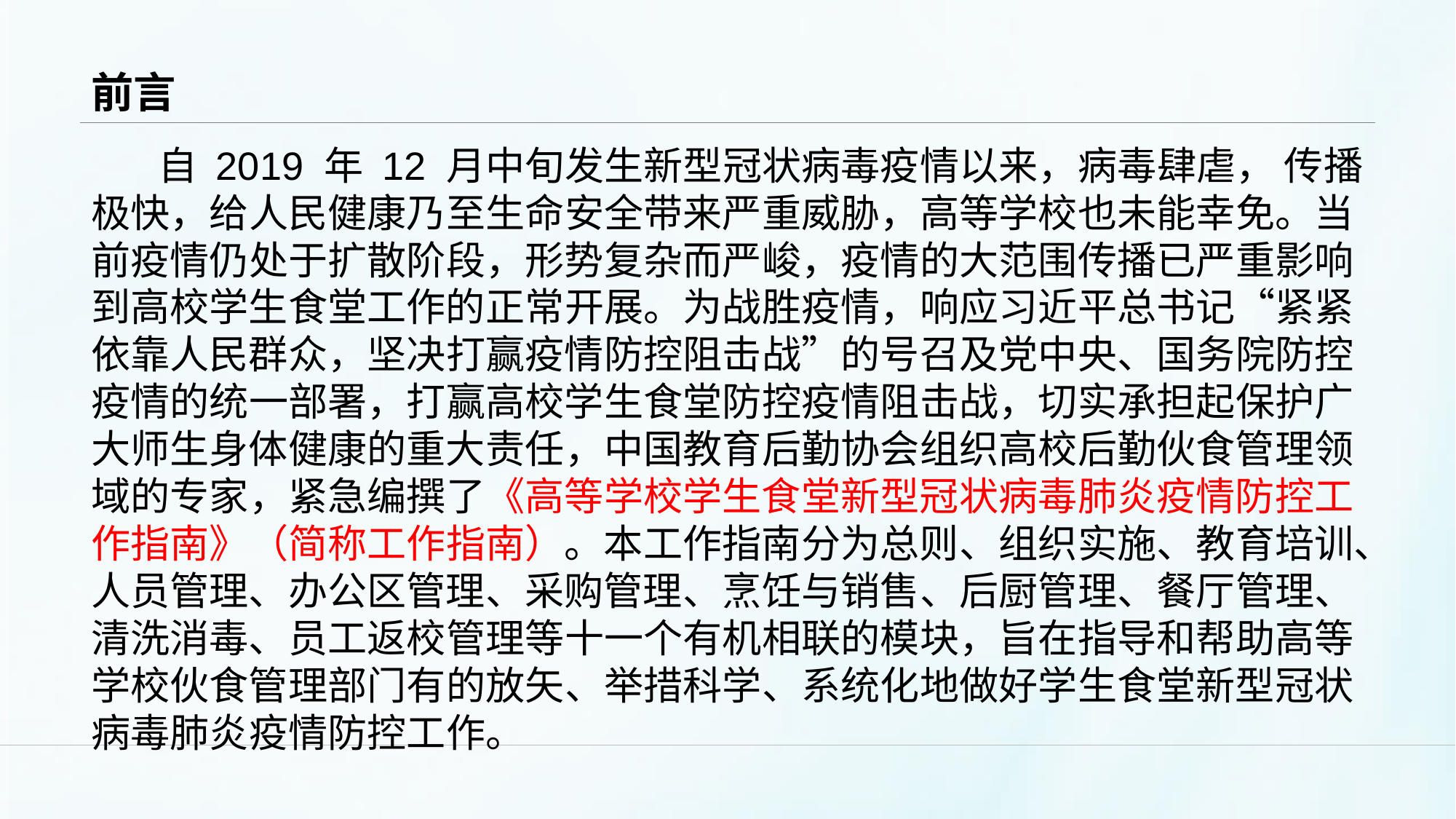

# 前言
自 2019 年 12 月中旬发生新型冠状病毒疫情以来，病毒肆虐， 传播极快，给人民健康乃至生命安全带来严重威胁，高等学校也未能幸免。当前疫情仍处于扩散阶段，形势复杂而严峻，疫情的大范围传播已严重影响到高校学生食堂工作的正常开展。为战胜疫情，响应习近平总书记“紧紧依靠人民群众，坚决打赢疫情防控阻击战”的号召及党中央、国务院防控疫情的统一部署，打赢高校学生食堂防控疫情阻击战，切实承担起保护广大师生身体健康的重大责任，中国教育后勤协会组织高校后勤伙食管理领域的专家，紧急编撰了《高等学校学生食堂新型冠状病毒肺炎疫情防控工作指南》（简称工作指南）。本工作指南分为总则、组织实施、教育培训、人员管理、办公区管理、采购管理、烹饪与销售、后厨管理、餐厅管理、清洗消毒、员工返校管理等十一个有机相联的模块，旨在指导和帮助高等学校伙食管理部门有的放矢、举措科学、系统化地做好学生食堂新型冠状病毒肺炎疫情防控工作。